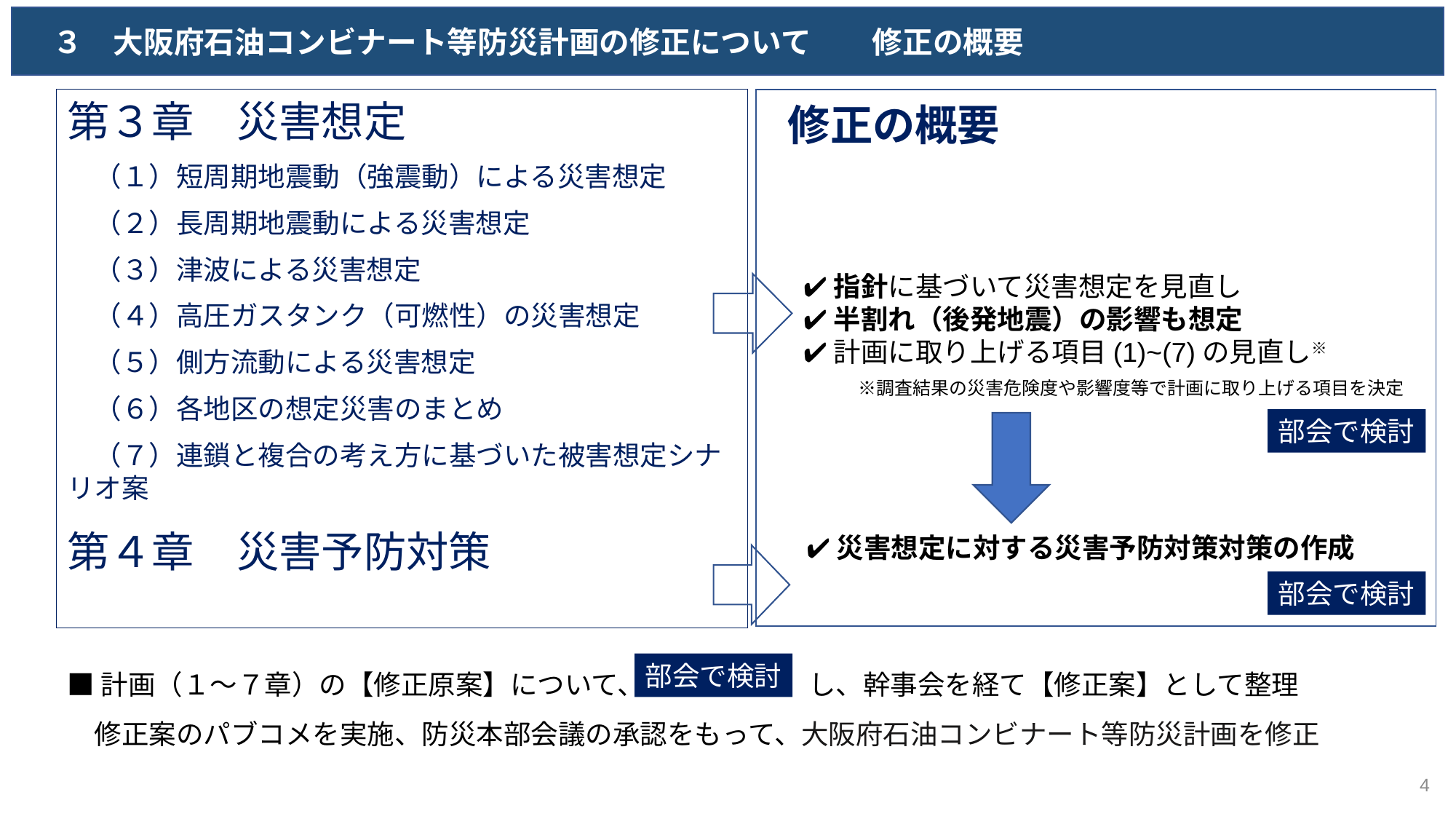

３　大阪府石油コンビナート等防災計画の修正について　　修正の概要
第３章　災害想定
　（１）短周期地震動（強震動）による災害想定
　（２）長周期地震動による災害想定
　（３）津波による災害想定
　（４）高圧ガスタンク（可燃性）の災害想定
　（５）側方流動による災害想定
　（６）各地区の想定災害のまとめ
　（７）連鎖と複合の考え方に基づいた被害想定シナリオ案
第４章　災害予防対策

修正の概要
✔指針に基づいて災害想定を見直し
✔半割れ（後発地震）の影響も想定
✔計画に取り上げる項目(1)~(7)の見直し※
　　※調査結果の災害危険度や影響度等で計画に取り上げる項目を決定

部会で検討

✔災害想定に対する災害予防対策対策の作成

部会で検討
■計画（１～７章）の【修正原案】について、　　　　　　し、幹事会を経て【修正案】として整理
　修正案のパブコメを実施、防災本部会議の承認をもって、大阪府石油コンビナート等防災計画を修正
部会で検討
4